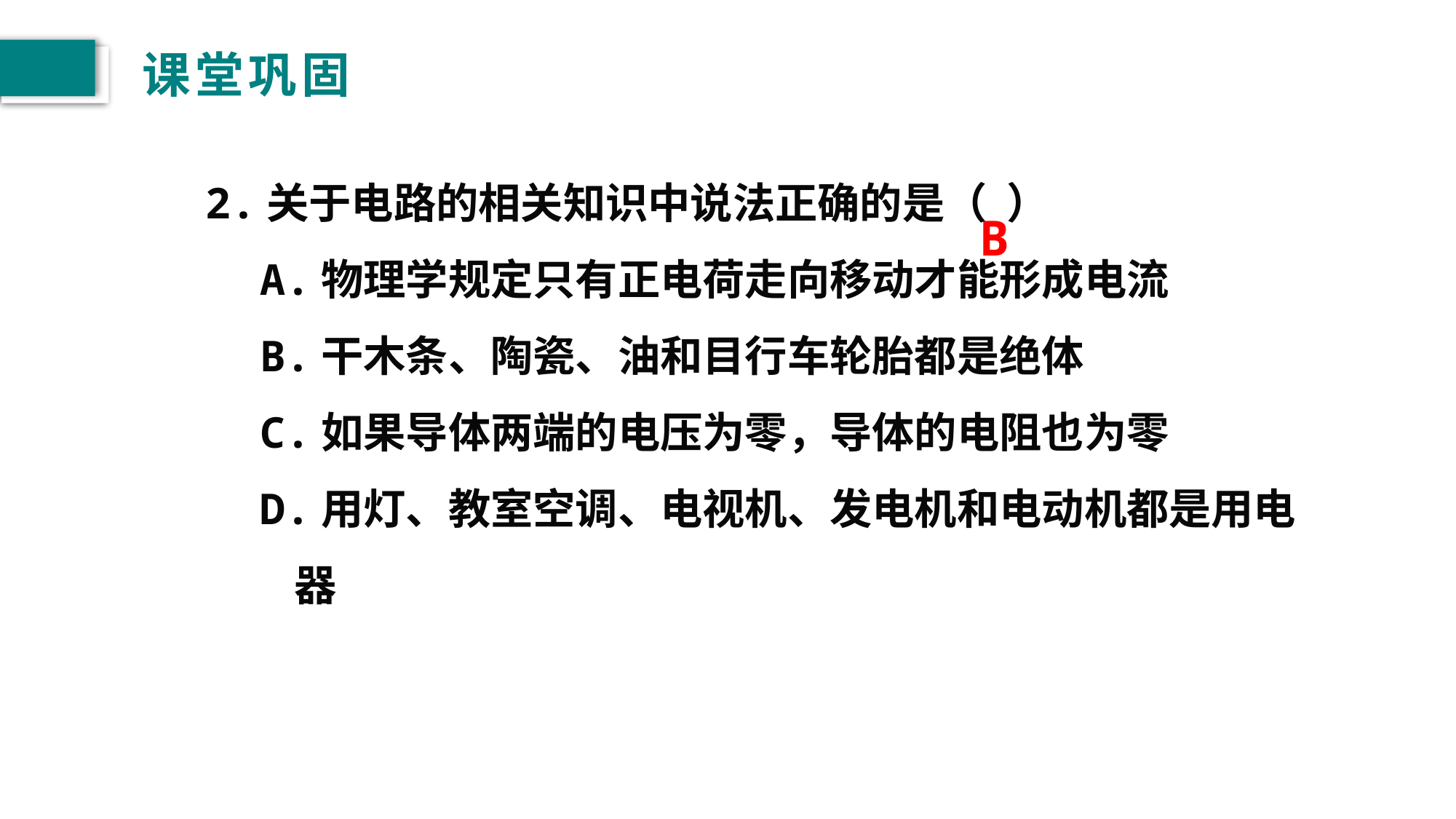

# 课堂巩固
2.关于电路的相关知识中说法正确的是（  ）
A.物理学规定只有正电荷走向移动才能形成电流
B.干木条、陶瓷、油和目行车轮胎都是绝体
C.如果导体两端的电压为零，导体的电阻也为零
D.用灯、教室空调、电视机、发电机和电动机都是用电器
B